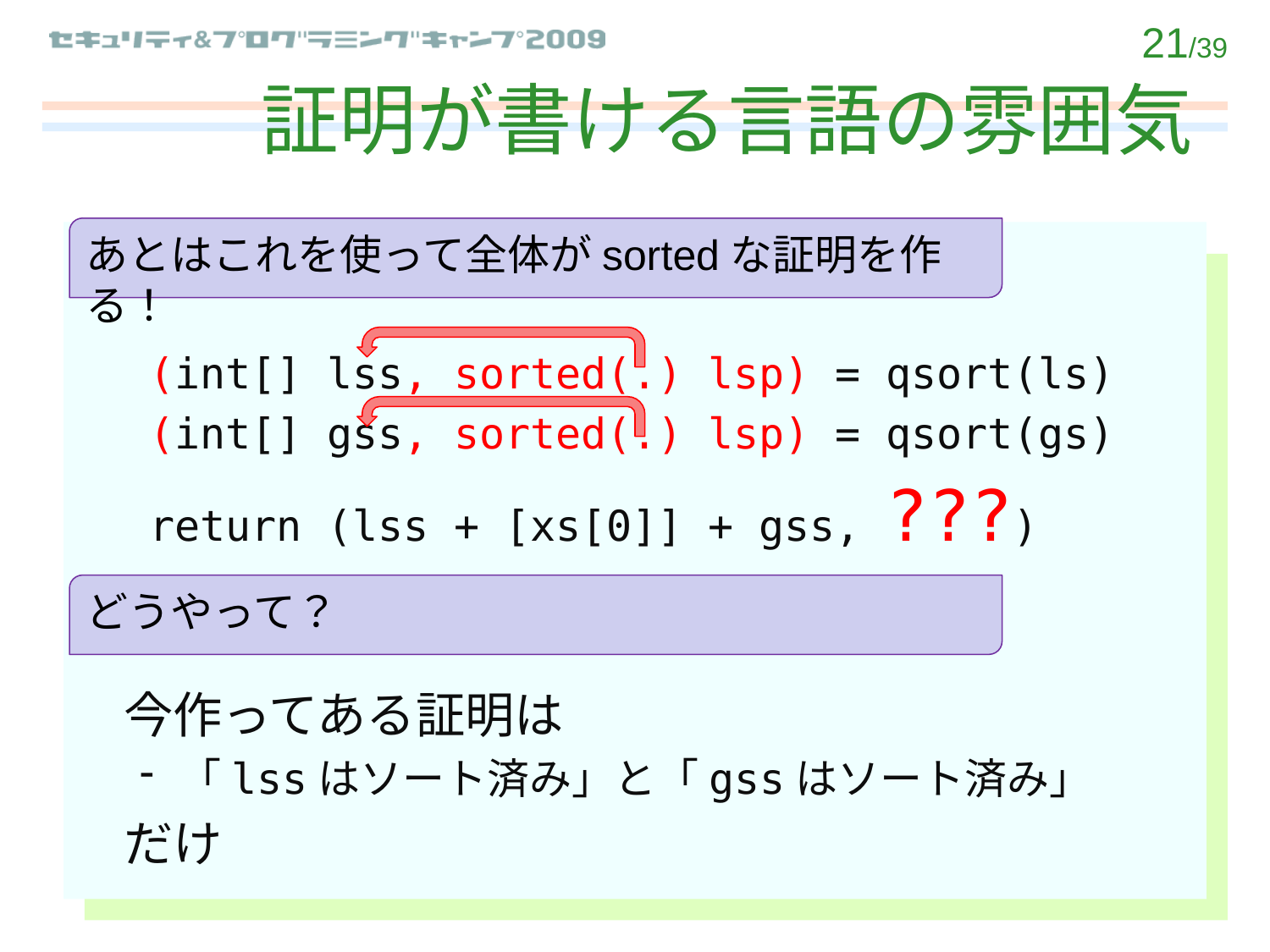

# 証明が書ける言語の雰囲気
あとはこれを使って全体がsortedな証明を作る！

	 (int[] lss, sorted(.) lsp) = qsort(ls)
	 (int[] gss, sorted(.) lsp) = qsort(gs)
	 return (lss + [xs[0]] + gss, ???)

	今作ってある証明は
「lssはソート済み」と「gssはソート済み」
	だけ

どうやって？